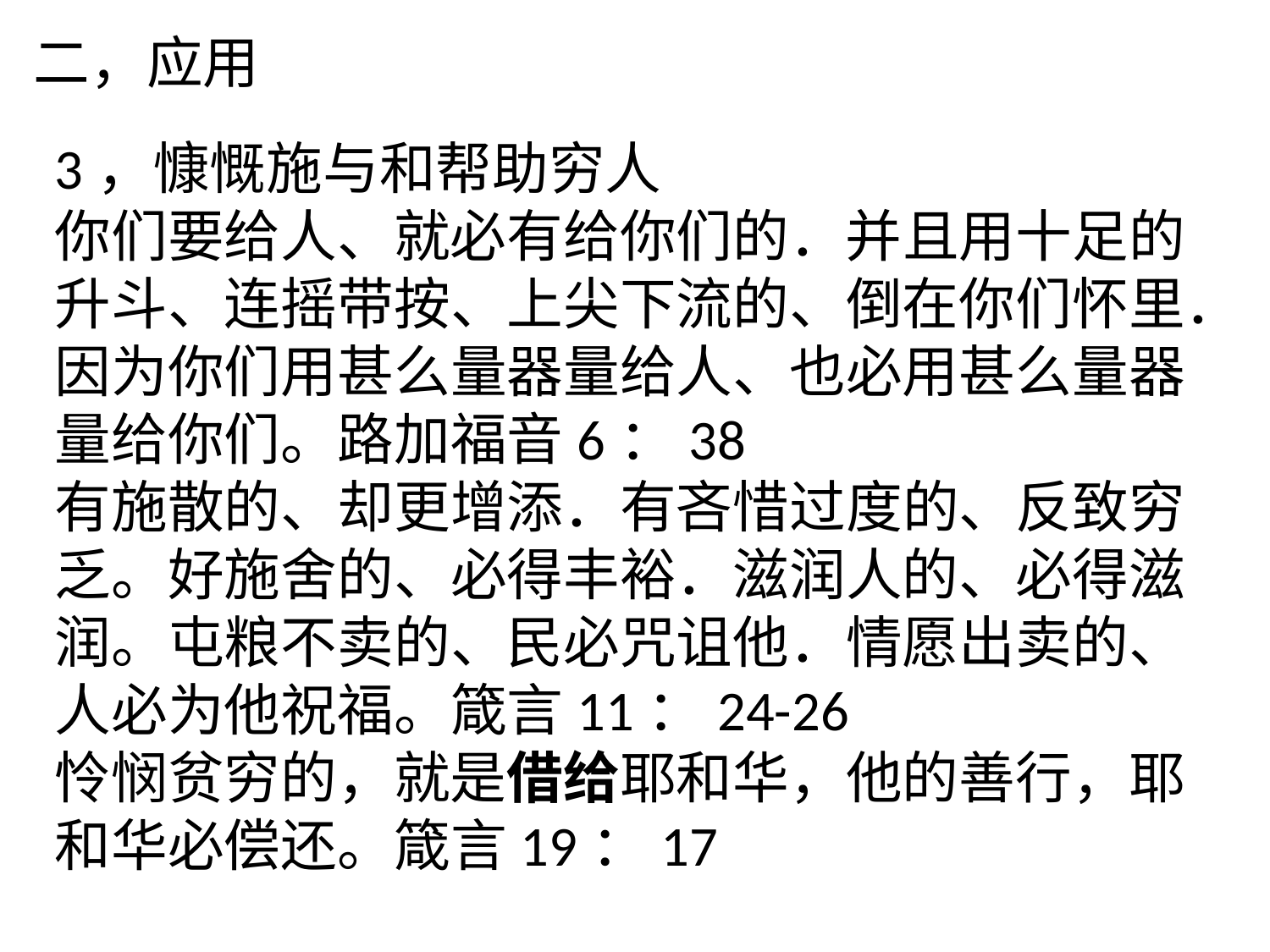

二，应用

3，慷慨施与和帮助穷人
你们要给人、就必有给你们的．并且用十足的升斗、连摇带按、上尖下流的、倒在你们怀里．因为你们用甚么量器量给人、也必用甚么量器量给你们。路加福音6：38
有施散的、却更增添．有吝惜过度的、反致穷乏。好施舍的、必得丰裕．滋润人的、必得滋润。屯粮不卖的、民必咒诅他．情愿出卖的、人必为他祝福。箴言11：24-26
怜悯贫穷的，就是借给耶和华，他的善行，耶和华必偿还。箴言19：17